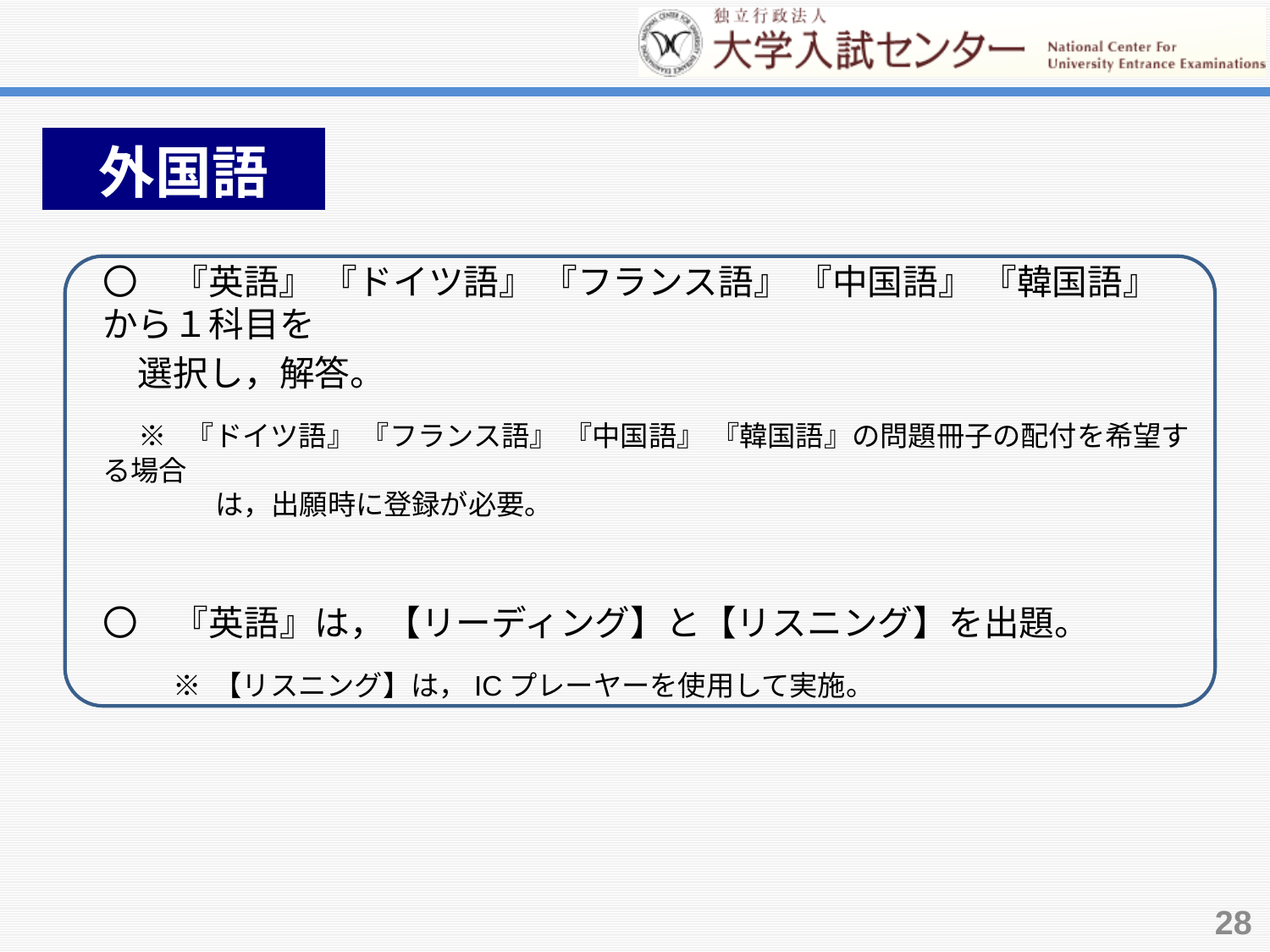

外国語。
〇　『英語』 『ドイツ語』 『フランス語』 『中国語』 『韓国語』から１科目を
　選択し，解答。
     ※  『ドイツ語』 『フランス語』 『中国語』 『韓国語』の問題冊子の配付を希望する場合
　　　　は，出願時に登録が必要。

〇　『英語』は，【リーディング】と【リスニング】を出題。
　　 ※  【リスニング】は，ICプレーヤーを使用して実施。
28